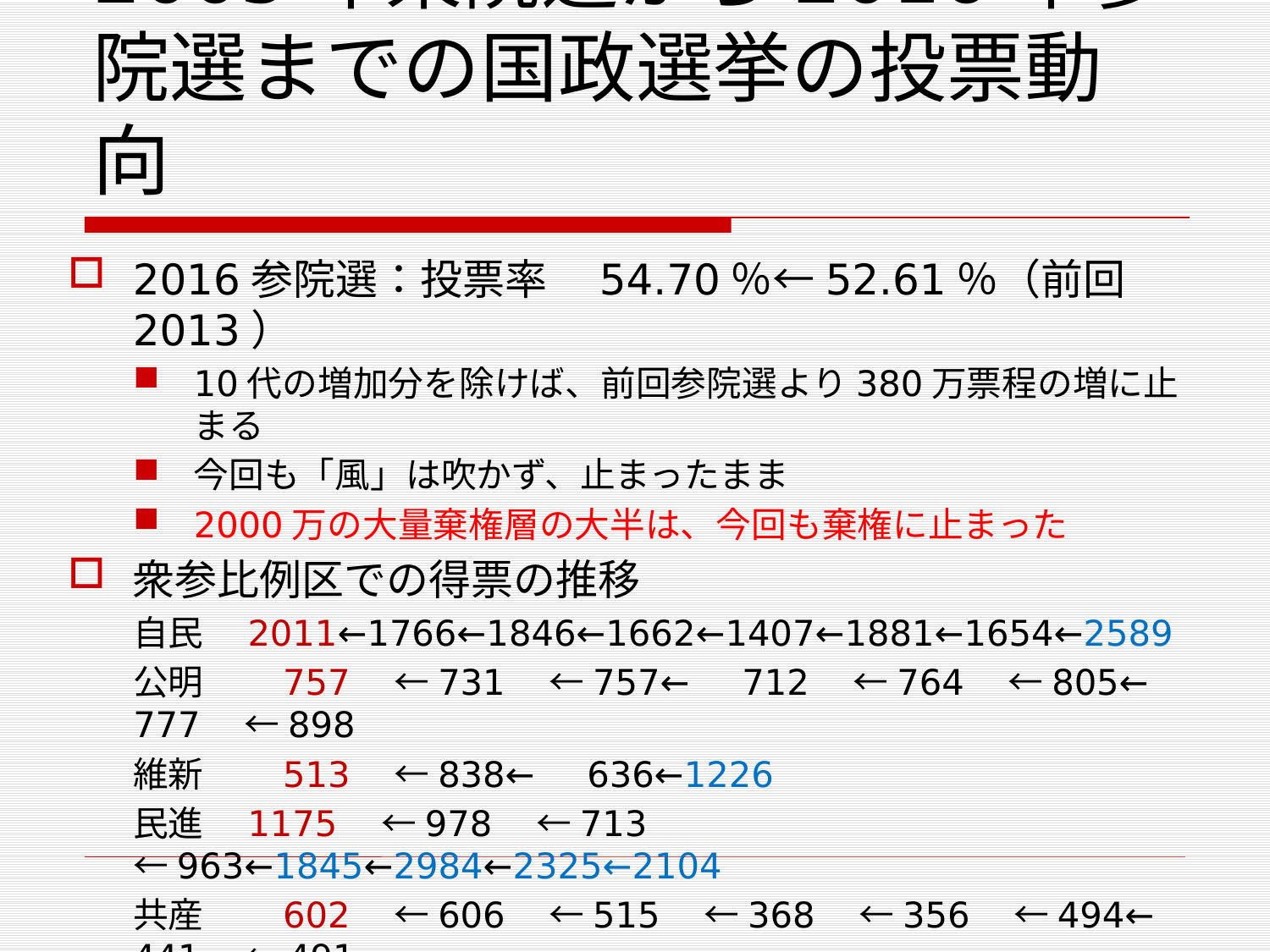

# 2005年衆院選から2016年参院選までの国政選挙の投票動向
2016参院選：投票率　54.70％←52.61％（前回2013）
10代の増加分を除けば、前回参院選より380万票程の増に止まる
今回も「風」は吹かず、止まったまま
2000万の大量棄権層の大半は、今回も棄権に止まった
衆参比例区での得票の推移
自民　2011←1766←1846←1662←1407←1881←1654←2589
公明　　757　←731　←757←　712　←764　←805←　777　←898
維新　　513　←838←　636←1226
民進　1175　←978　←713　←963←1845←2984←2325←2104
共産　　602　←606　←515　←368　←356　←494←　441　←491
自民の増加分は旧次世代・旧維新からの出戻り？